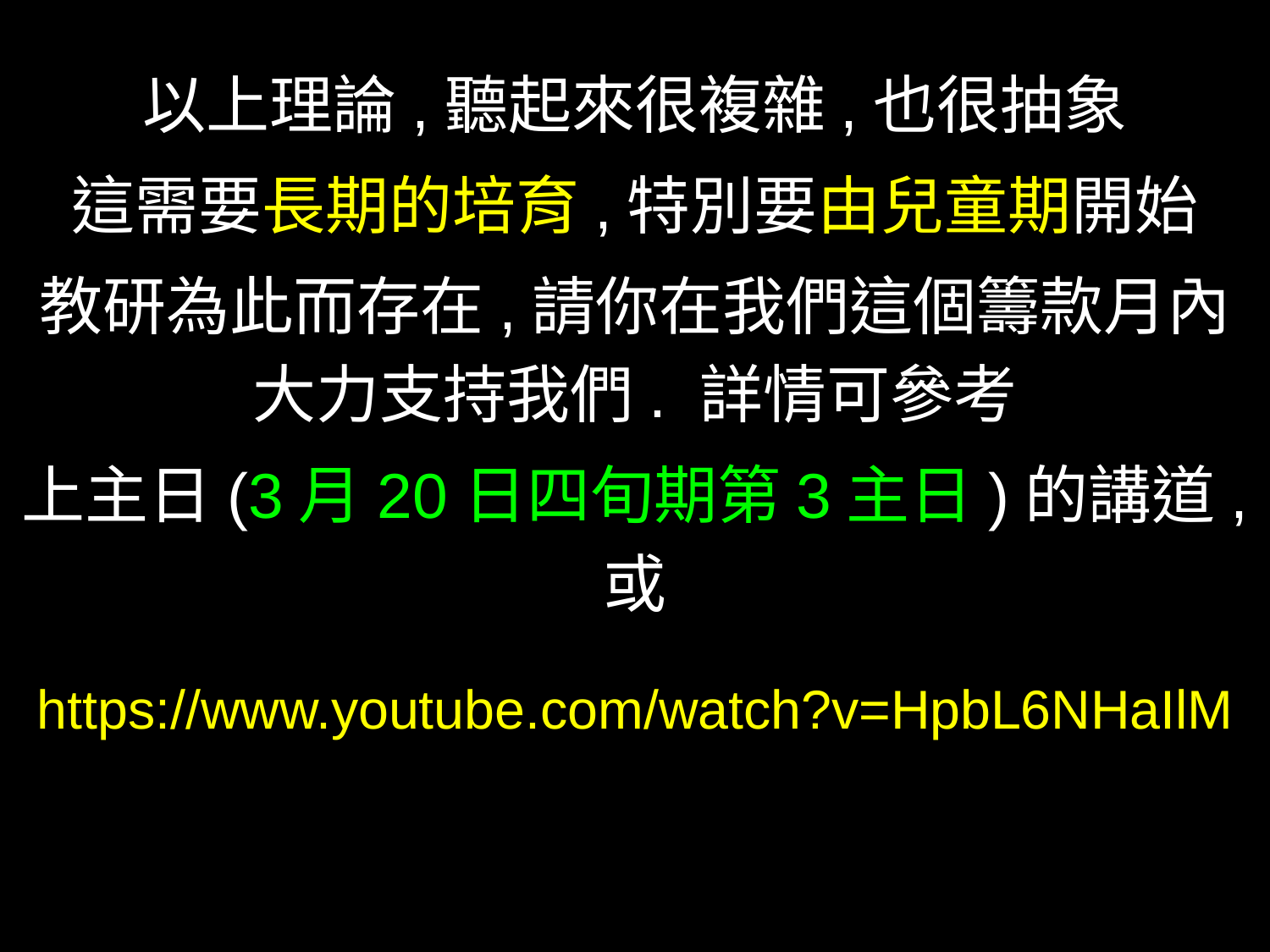

以上理論,聽起來很複雜,也很抽象
這需要長期的培育,特別要由兒童期開始
教研為此而存在,請你在我們這個籌款月內
大力支持我們. 詳情可參考
上主日(3月20日四旬期第3主日)的講道, 或
https://www.youtube.com/watch?v=HpbL6NHaIlM